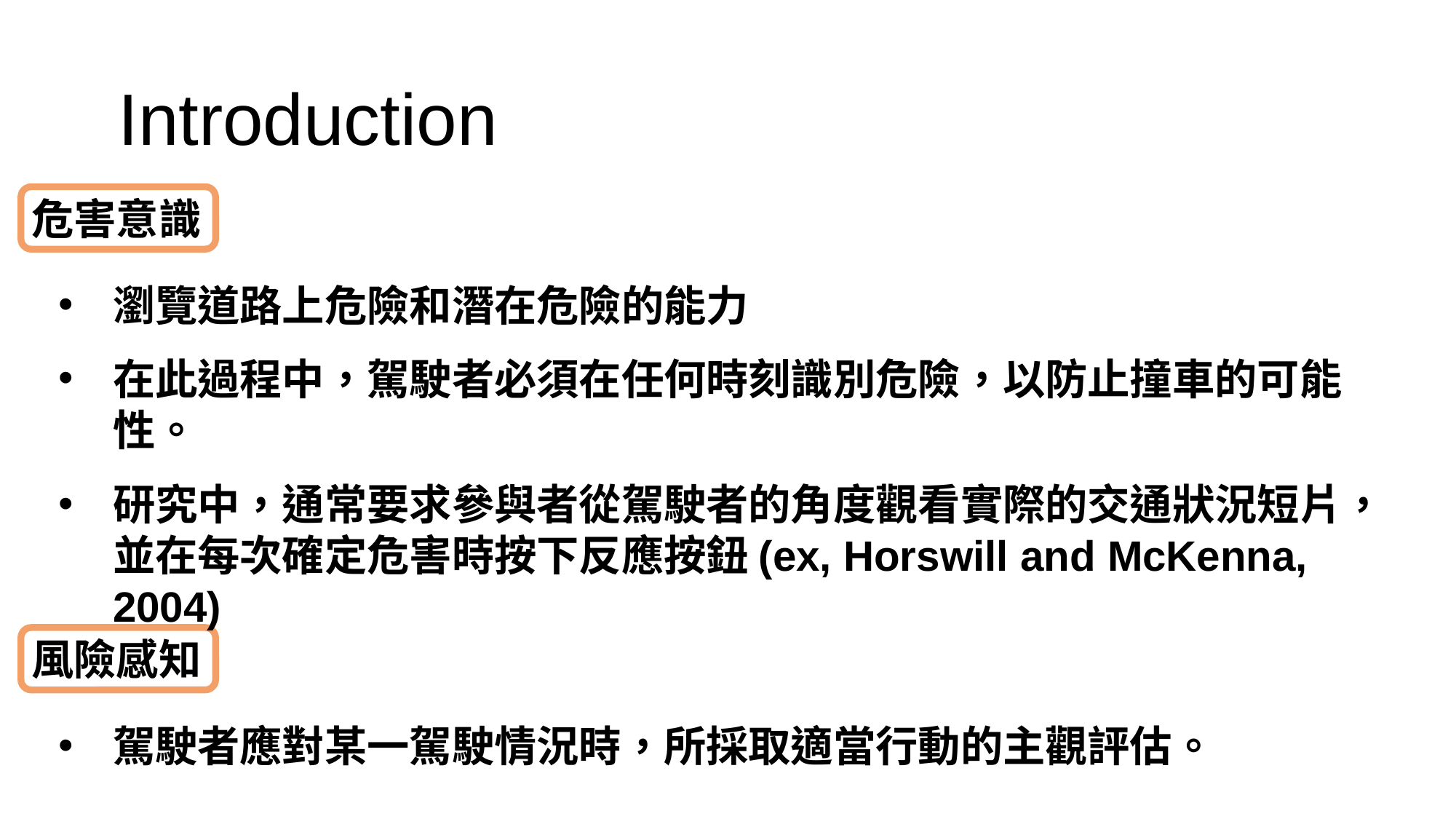

Introduction
危害意識

瀏覽道路上危險和潛在危險的能力
在此過程中，駕駛者必須在任何時刻識別危險，以防止撞車的可能性。
研究中，通常要求參與者從駕駛者的角度觀看實際的交通狀況短片，並在每次確定危害時按下反應按鈕(ex, Horswill and McKenna, 2004)
風險感知

駕駛者應對某一駕駛情況時，所採取適當行動的主觀評估。